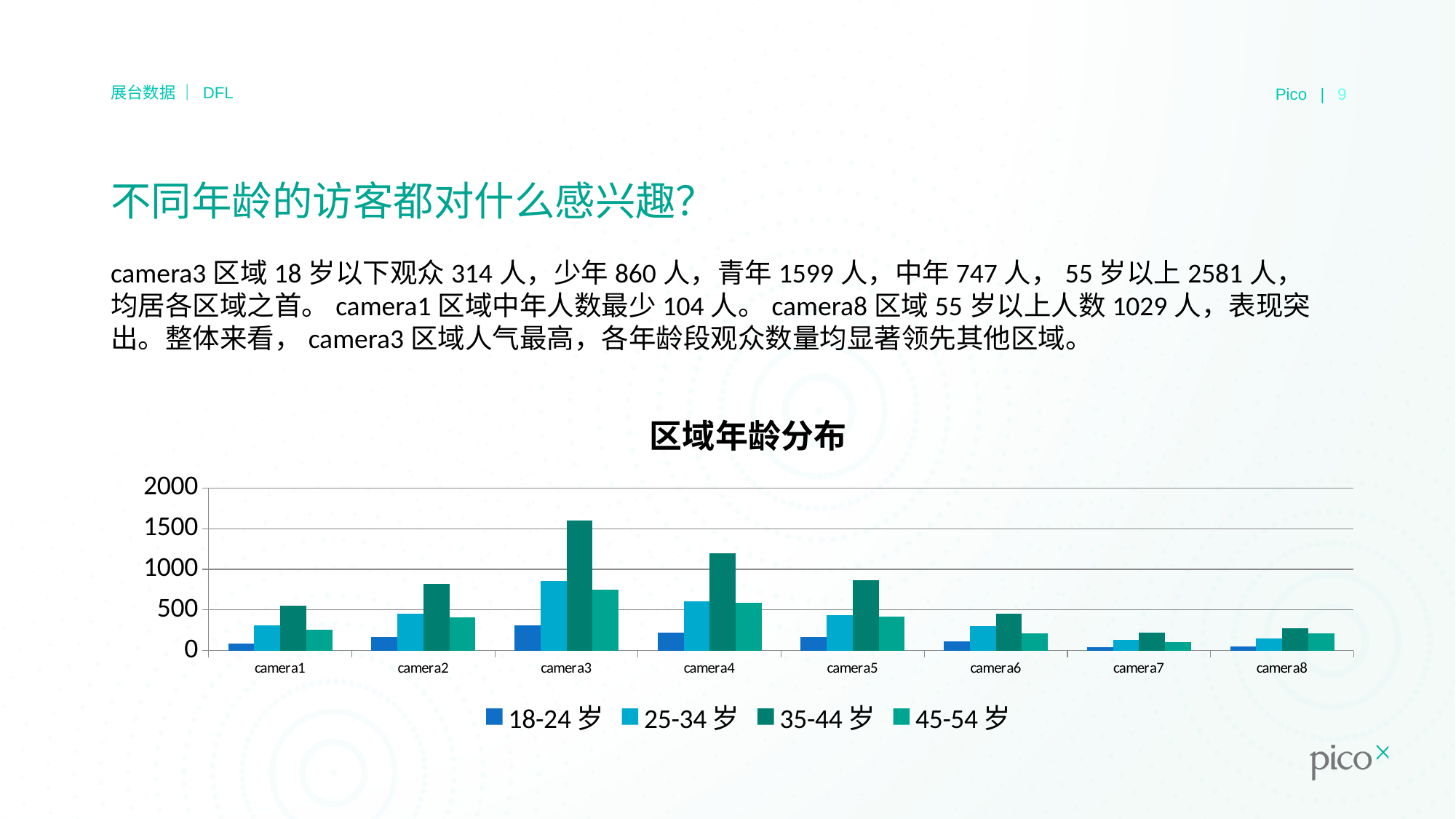

Pico   |
9
展台数据 ｜ DFL
# 不同年龄的访客都对什么感兴趣？
camera3区域18岁以下观众314人，少年860人，青年1599人，中年747人，55岁以上2581人，均居各区域之首。camera1区域中年人数最少104人。camera8区域55岁以上人数1029人，表现突出。整体来看，camera3区域人气最高，各年龄段观众数量均显著领先其他区域。

### Chart: 区域年龄分布

| Category | 18-24岁 | 25-34岁 | 35-44岁 | 45-54岁 |
|---|---|---|---|---|
| camera1 | 83.0 | 307.0 | 552.0 | 256.0 |
| camera2 | 163.0 | 450.0 | 822.0 | 411.0 |
| camera3 | 314.0 | 860.0 | 1599.0 | 747.0 |
| camera4 | 221.0 | 604.0 | 1195.0 | 591.0 |
| camera5 | 166.0 | 434.0 | 870.0 | 415.0 |
| camera6 | 115.0 | 300.0 | 454.0 | 214.0 |
| camera7 | 45.0 | 128.0 | 225.0 | 104.0 |
| camera8 | 53.0 | 149.0 | 275.0 | 215.0 |